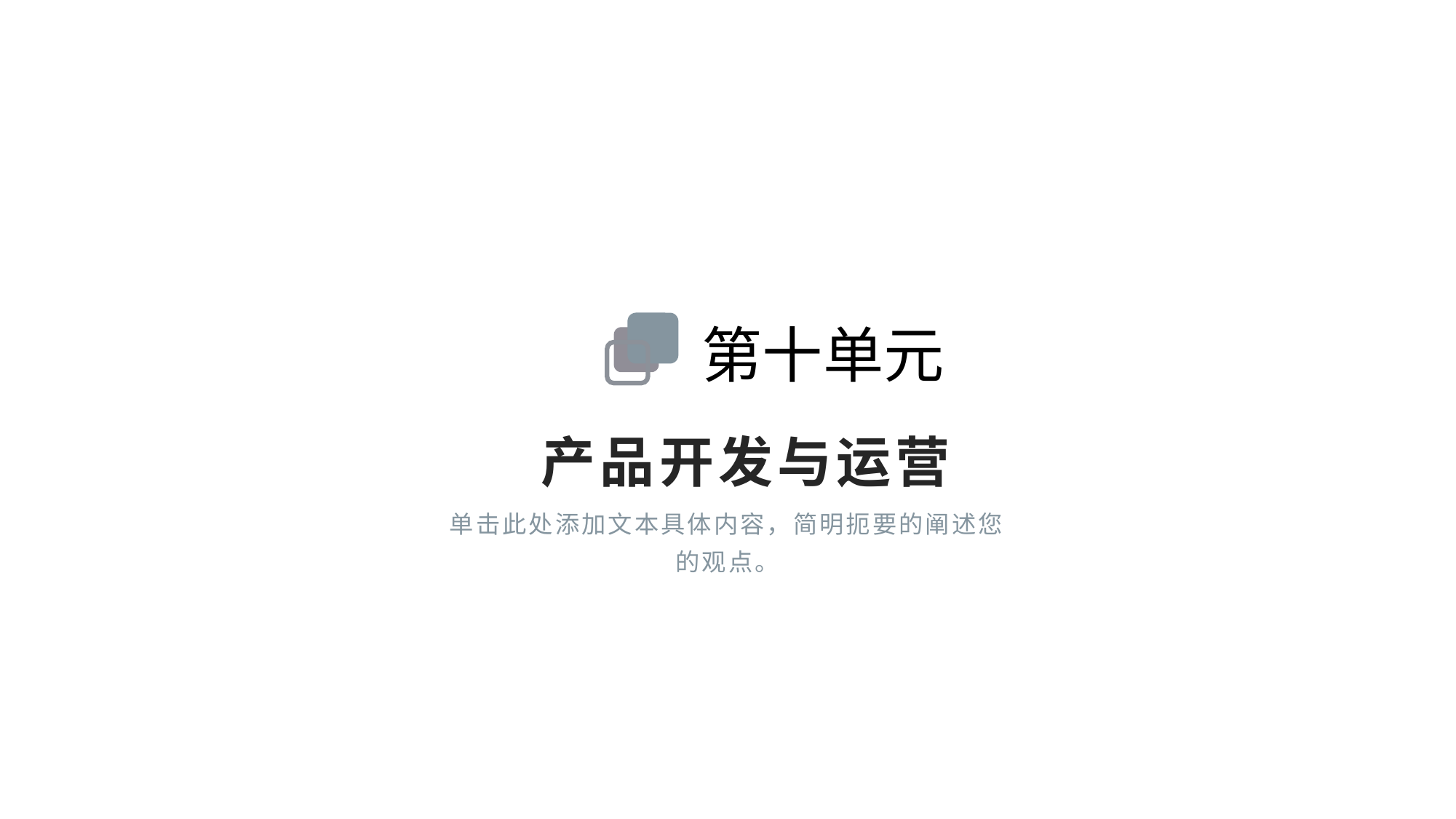

第十单元
# 产品开发与运营
单击此处添加文本具体内容，简明扼要的阐述您的观点。